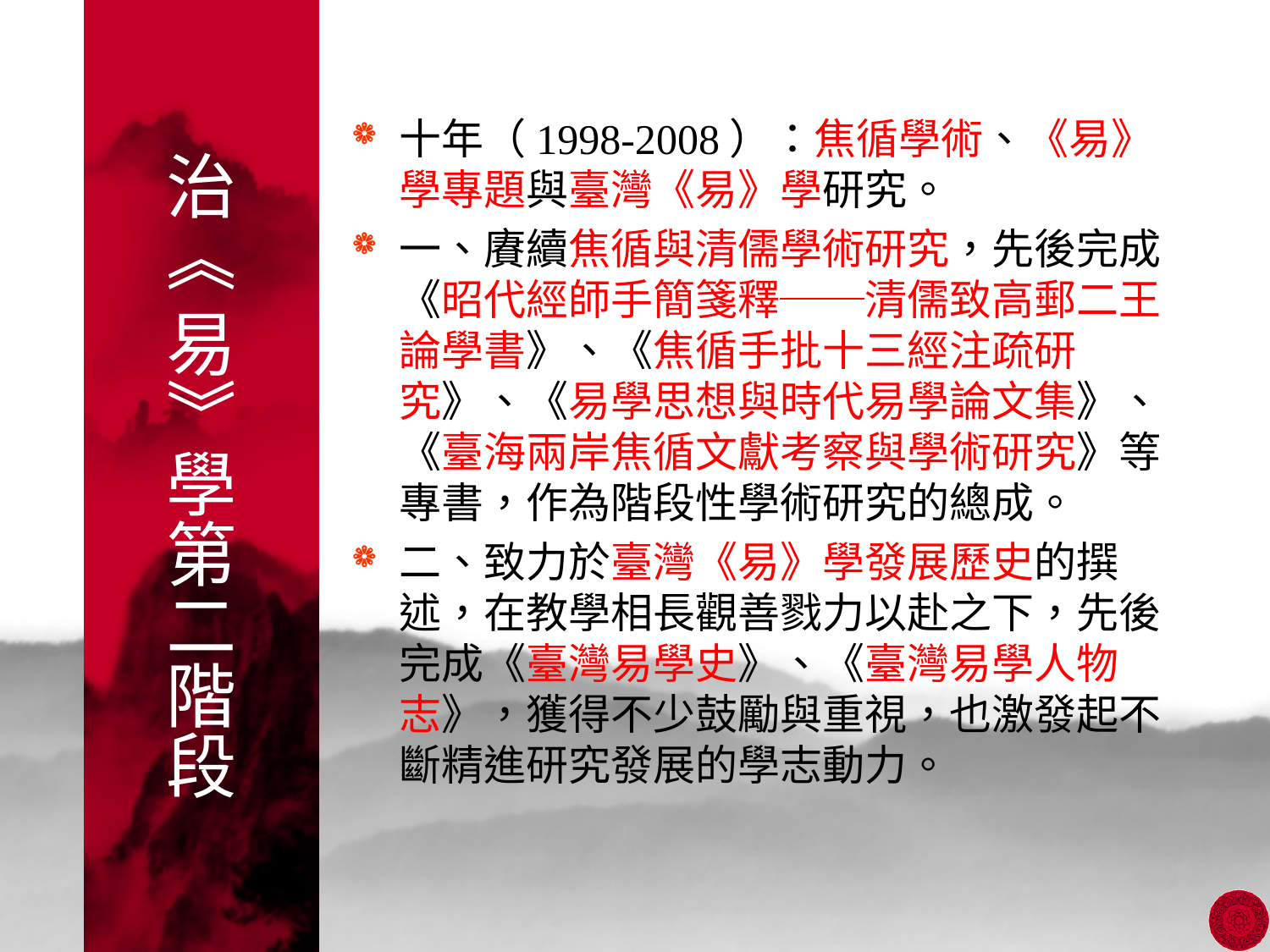

十年（1998-2008）：焦循學術、《易》學專題與臺灣《易》學研究。
一、賡續焦循與清儒學術研究，先後完成《昭代經師手簡箋釋──清儒致高郵二王論學書》、《焦循手批十三經注疏研究》、《易學思想與時代易學論文集》、《臺海兩岸焦循文獻考察與學術研究》等專書，作為階段性學術研究的總成。
二、致力於臺灣《易》學發展歷史的撰述，在教學相長觀善戮力以赴之下，先後完成《臺灣易學史》、《臺灣易學人物志》，獲得不少鼓勵與重視，也激發起不斷精進研究發展的學志動力。
# 治《 易》學第二階段